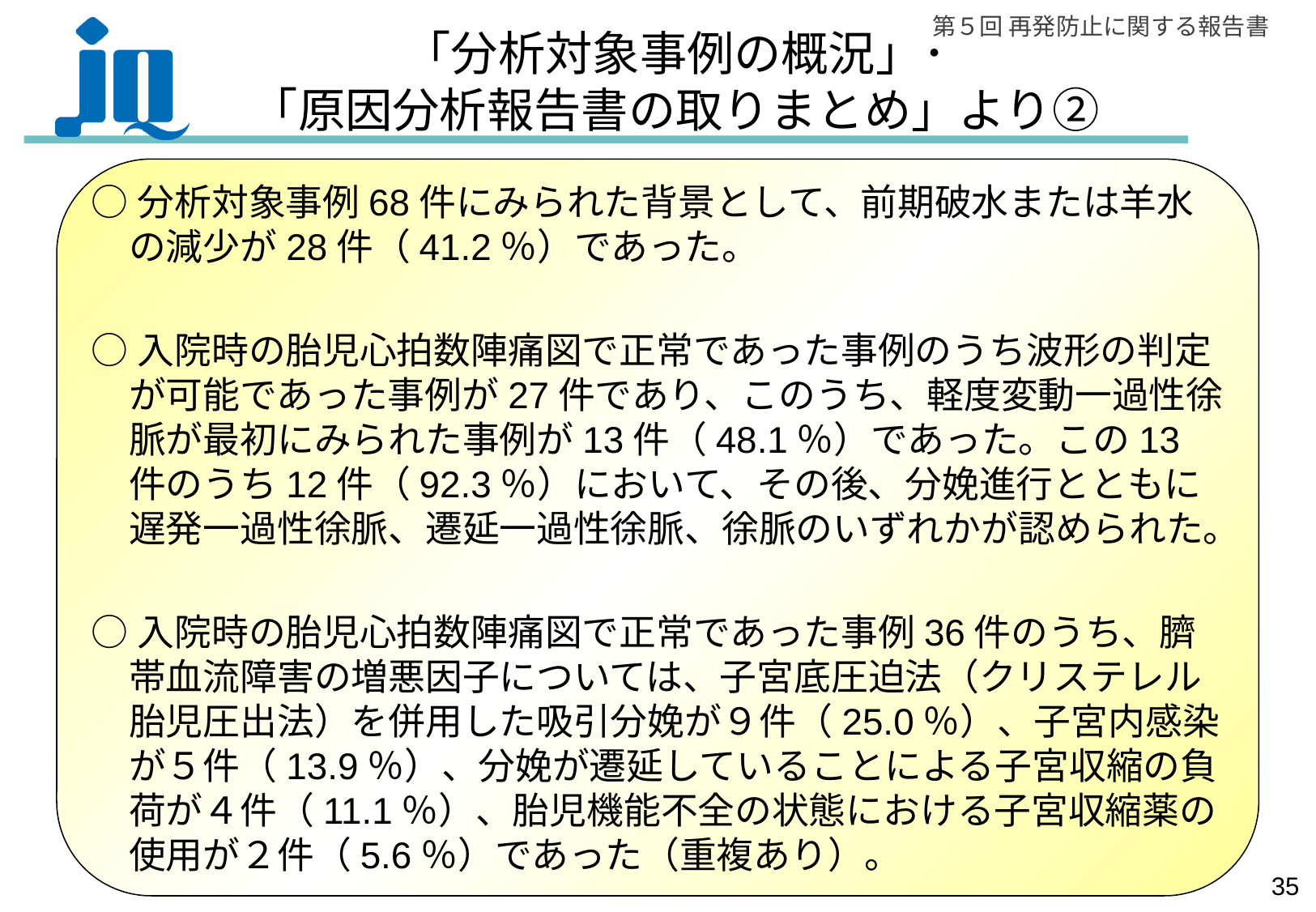

# 「分析対象事例の概況」･ 「原因分析報告書の取りまとめ」より②

○分析対象事例68件にみられた背景として、前期破水または羊水の減少が28件（41.2％）であった。

○入院時の胎児心拍数陣痛図で正常であった事例のうち波形の判定が可能であった事例が27件であり、このうち、軽度変動一過性徐脈が最初にみられた事例が13件（48.1％）であった。この13件のうち12件（92.3％）において、その後、分娩進行とともに遅発一過性徐脈、遷延一過性徐脈、徐脈のいずれかが認められた。

○入院時の胎児心拍数陣痛図で正常であった事例36件のうち、臍帯血流障害の増悪因子については、子宮底圧迫法（クリステレル胎児圧出法）を併用した吸引分娩が９件（25.0％）、子宮内感染が５件（13.9％）、分娩が遷延していることによる子宮収縮の負荷が４件（11.1％）、胎児機能不全の状態における子宮収縮薬の使用が２件（5.6％）であった（重複あり）。

35